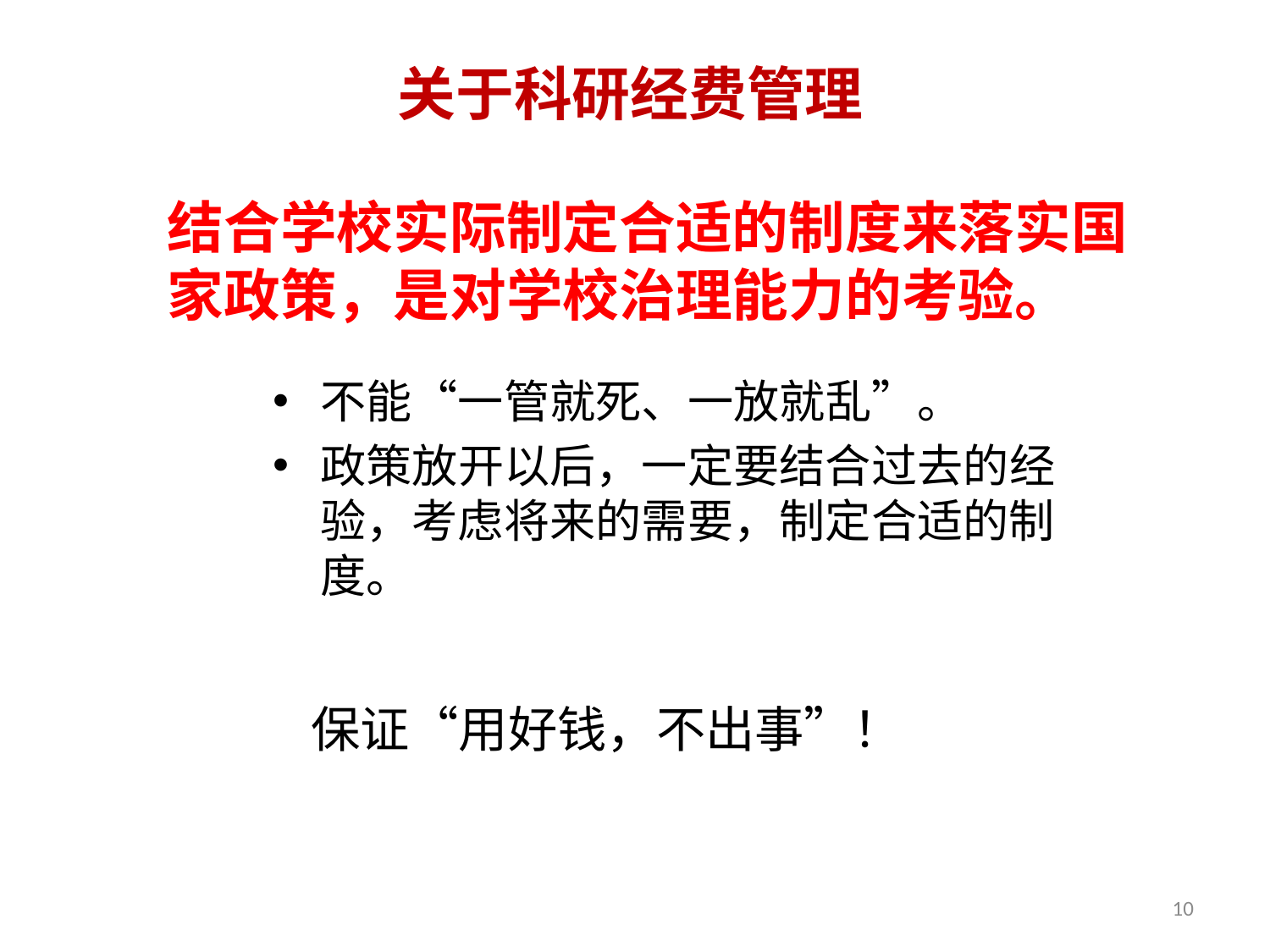

# 关于科研经费管理
结合学校实际制定合适的制度来落实国家政策，是对学校治理能力的考验。
不能“一管就死、一放就乱”。
政策放开以后，一定要结合过去的经验，考虑将来的需要，制定合适的制度。
保证“用好钱，不出事”！
10